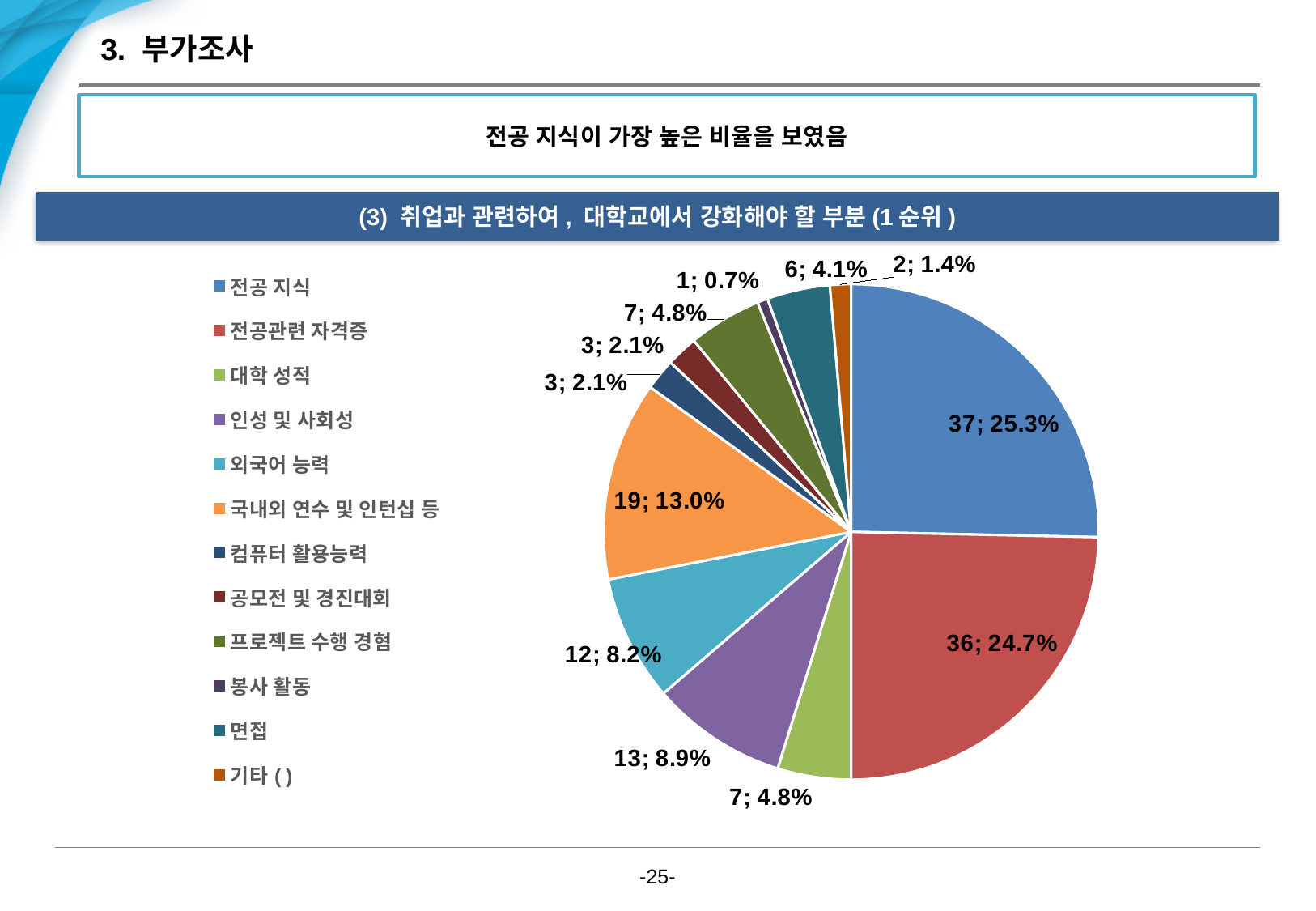

# 3. 부가조사

전공 지식이 가장 높은 비율을 보였음
(3) 취업과 관련하여, 대학교에서 강화해야 할 부분(1순위)

### Chart

| Category | 판매 |
|---|---|
| 전공 지식 | 37.0 |
| 전공관련 자격증 | 36.0 |
| 대학 성적 | 7.0 |
| 인성 및 사회성 | 13.0 |
| 외국어 능력 | 12.0 |
| 국내외 연수 및 인턴십 등 | 19.0 |
| 컴퓨터 활용능력 | 3.0 |
| 공모전 및 경진대회 | 3.0 |
| 프로젝트 수행 경혐 | 7.0 |
| 봉사 활동 | 1.0 |
| 면접 | 6.0 |
| 기타( ) | 2.0 |
-25-